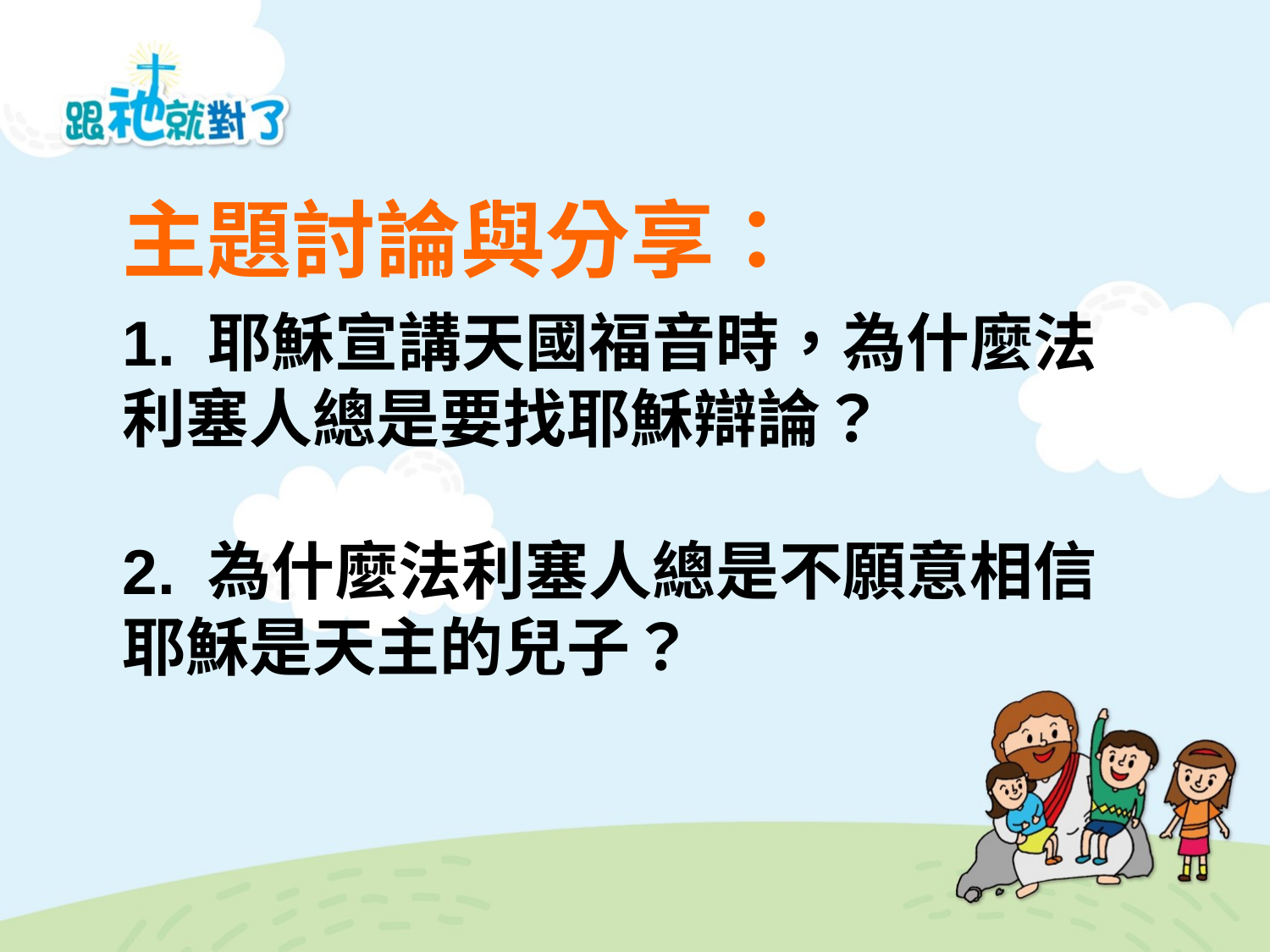

主題討論與分享：
1. 耶穌宣講天國福音時，為什麼法利塞人總是要找耶穌辯論？

2. 為什麼法利塞人總是不願意相信耶穌是天主的兒子？